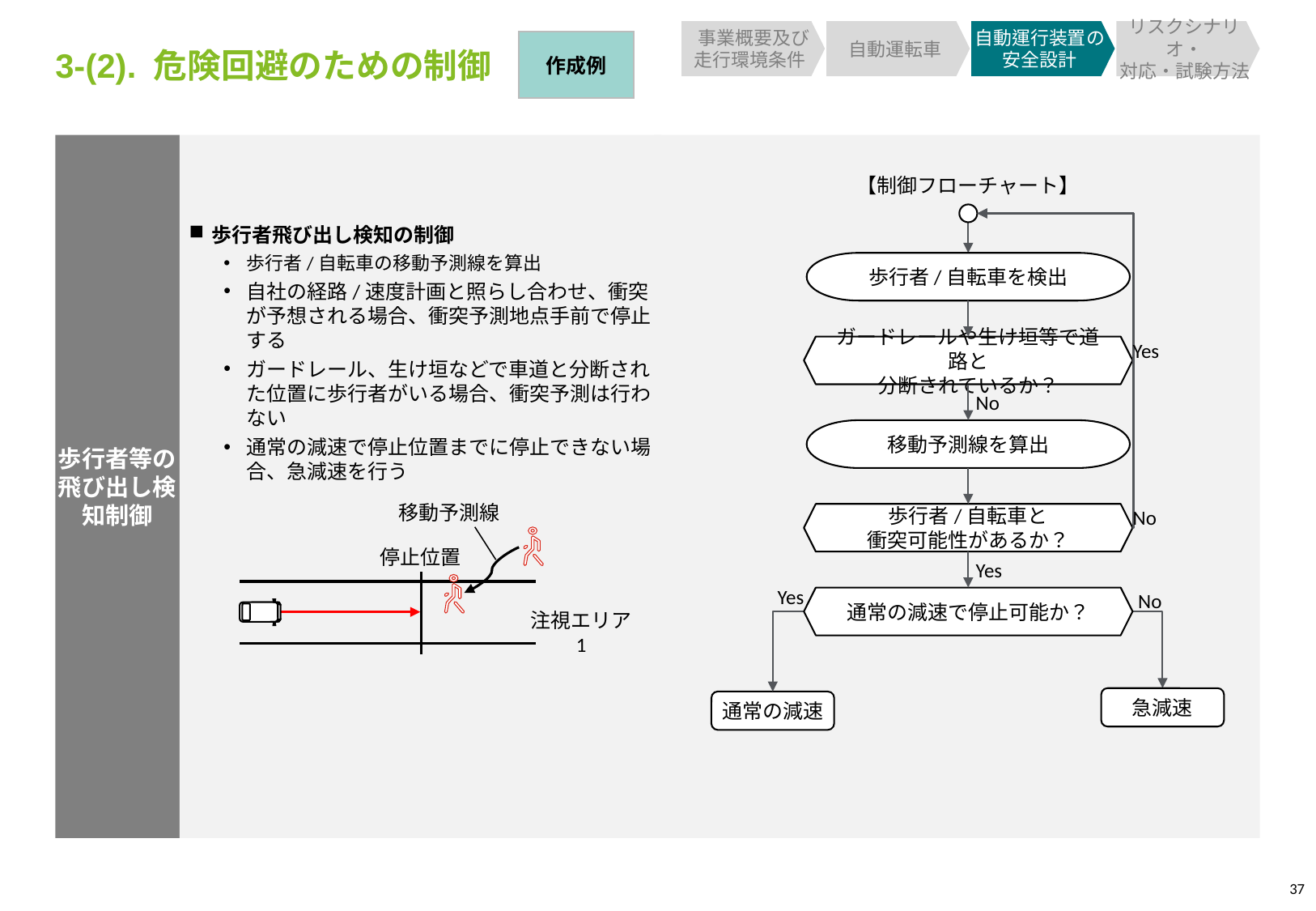

事業概要及び
走行環境条件
自動運転車
自動運行装置の安全設計
リスクシナリオ・
対応・試験方法
作成例
3-(2). 危険回避のための制御
歩行者飛び出し検知の制御
歩行者/自転車の移動予測線を算出
自社の経路/速度計画と照らし合わせ、衝突が予想される場合、衝突予測地点手前で停止する
ガードレール、生け垣などで車道と分断された位置に歩行者がいる場合、衝突予測は行わない
通常の減速で停止位置までに停止できない場合、急減速を行う

歩行者等の飛び出し検知制御
【制御フローチャート】

歩行者/自転車を検出
Yes
ガードレールや生け垣等で道路と
分断されているか？
No
移動予測線を算出
移動予測線
No
歩行者/自転車と
衝突可能性があるか？

停止位置

Yes

Yes

No
通常の減速で停止可能か？

No
注視エリア1

急減速
通常の減速
37